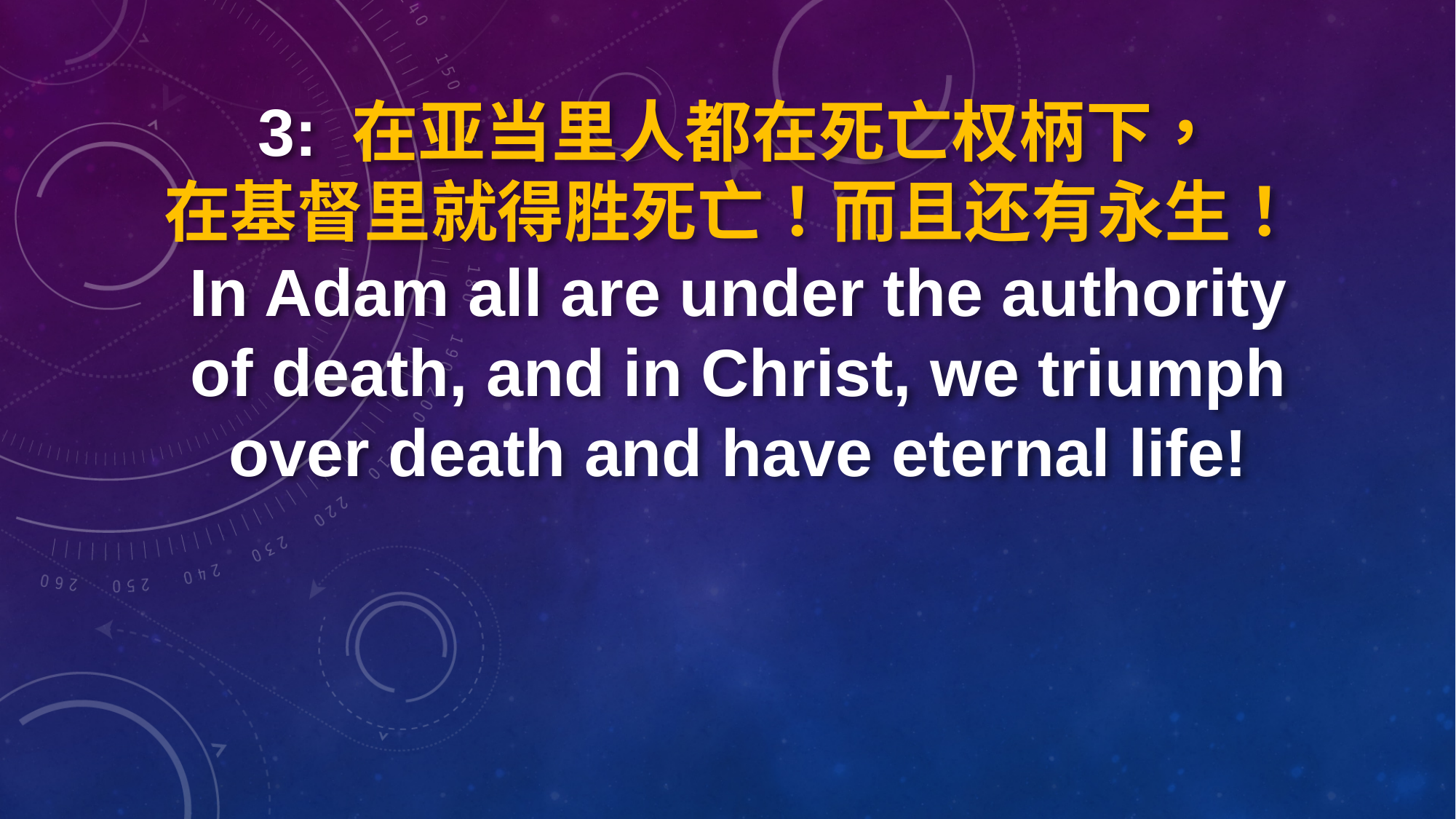

3: 在亚当里人都在死亡权柄下，
在基督里就得胜死亡！而且还有永生！
In Adam all are under the authority of death, and in Christ, we triumph over death and have eternal life!